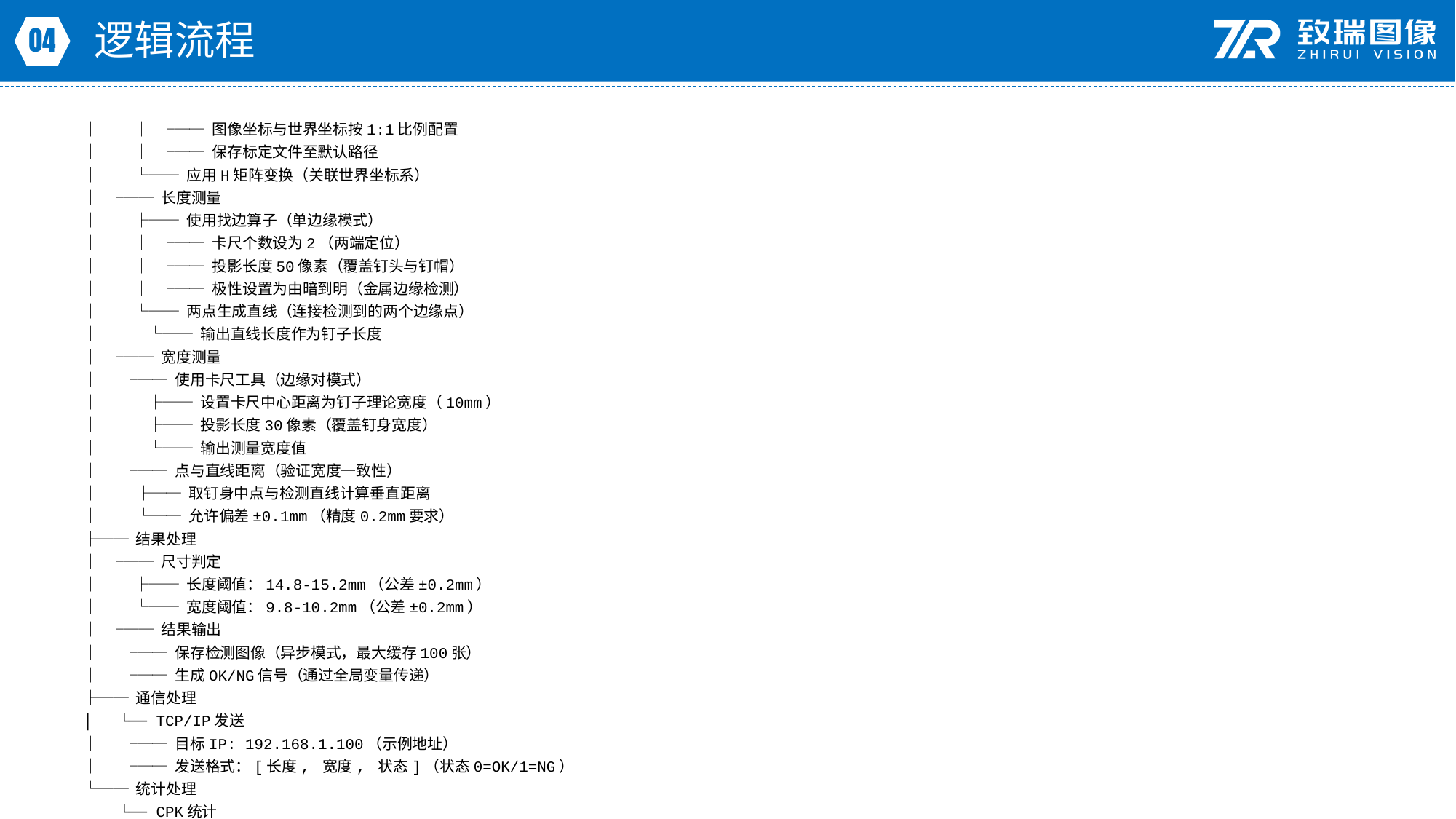

逻辑流程
04

│   │   │   ├── 图像坐标与世界坐标按1:1比例配置
│   │   │   └── 保存标定文件至默认路径
│   │   └── 应用H矩阵变换（关联世界坐标系）
│   ├── 长度测量
│   │   ├── 使用找边算子（单边缘模式）
│   │   │   ├── 卡尺个数设为2（两端定位）
│   │   │   ├── 投影长度50像素（覆盖钉头与钉帽）
│   │   │   └── 极性设置为由暗到明（金属边缘检测）
│   │   └── 两点生成直线（连接检测到的两个边缘点）
│   │       └── 输出直线长度作为钉子长度
│   └── 宽度测量
│       ├── 使用卡尺工具（边缘对模式）
│       │   ├── 设置卡尺中心距离为钉子理论宽度（10mm）
│       │   ├── 投影长度30像素（覆盖钉身宽度）
│       │   └── 输出测量宽度值
│       └── 点与直线距离（验证宽度一致性）
│           ├── 取钉身中点与检测直线计算垂直距离
│           └── 允许偏差±0.1mm（精度0.2mm要求）
├── 结果处理
│   ├── 尺寸判定
│   │   ├── 长度阈值：14.8-15.2mm（公差±0.2mm）
│   │   └── 宽度阈值：9.8-10.2mm（公差±0.2mm）
│   └── 结果输出
│       ├── 保存检测图像（异步模式，最大缓存100张）
│       └── 生成OK/NG信号（通过全局变量传递）
├── 通信处理
│   └── TCP/IP发送
│       ├── 目标IP: 192.168.1.100（示例地址）
│       └── 发送格式：[长度, 宽度, 状态]（状态0=OK/1=NG）
└── 统计处理
    └── CPK统计
        ├── 采集100组数据样本
        └── 计算长度/宽度CPK值（目标≥1.33）